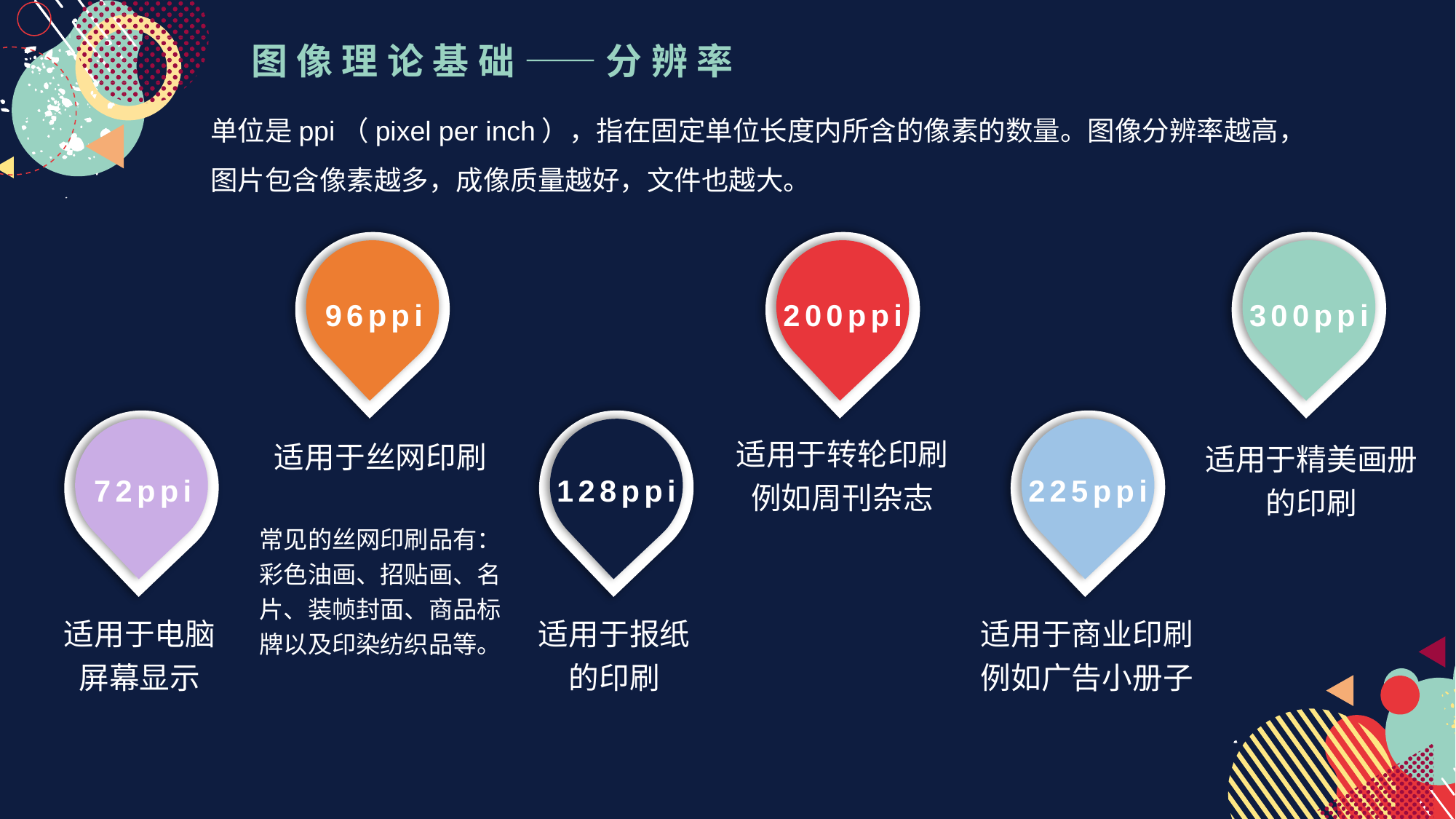

图像理论基础——分辨率
单位是ppi（pixel per inch），指在固定单位长度内所含的像素的数量。图像分辨率越高，图片包含像素越多，成像质量越好，文件也越大。

96ppi
200ppi
300ppi

适用于转轮印刷
例如周刊杂志
适用于丝网印刷

常见的丝网印刷品有：彩色油画、招贴画、名片、装帧封面、商品标牌以及印染纺织品等。

适用于精美画册
的印刷
72ppi
128ppi
225ppi
适用于商业印刷
例如广告小册子
适用于电脑屏幕显示
适用于报纸的印刷